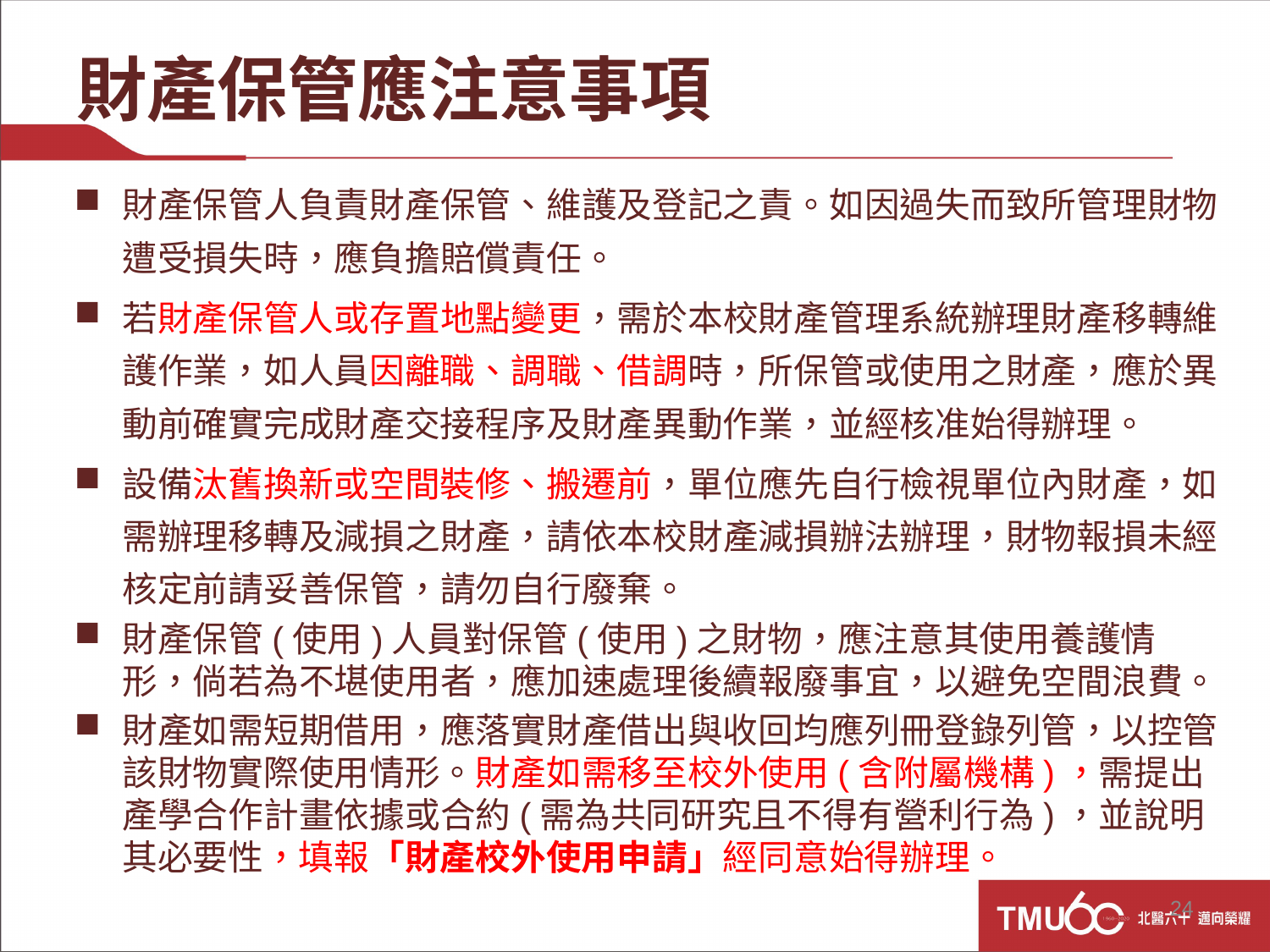

# 財產保管應注意事項
財產保管人負責財產保管、維護及登記之責。如因過失而致所管理財物遭受損失時，應負擔賠償責任。
若財產保管人或存置地點變更，需於本校財產管理系統辦理財產移轉維護作業，如人員因離職、調職、借調時，所保管或使用之財產，應於異動前確實完成財產交接程序及財產異動作業，並經核准始得辦理。
設備汰舊換新或空間裝修、搬遷前，單位應先自行檢視單位內財產，如需辦理移轉及減損之財產，請依本校財產減損辦法辦理，財物報損未經核定前請妥善保管，請勿自行廢棄。
財產保管(使用)人員對保管(使用)之財物，應注意其使用養護情形，倘若為不堪使用者，應加速處理後續報廢事宜，以避免空間浪費。
財產如需短期借用，應落實財產借出與收回均應列冊登錄列管，以控管該財物實際使用情形。財產如需移至校外使用(含附屬機構)，需提出產學合作計畫依據或合約(需為共同研究且不得有營利行為)，並說明其必要性，填報「財產校外使用申請」經同意始得辦理。

24